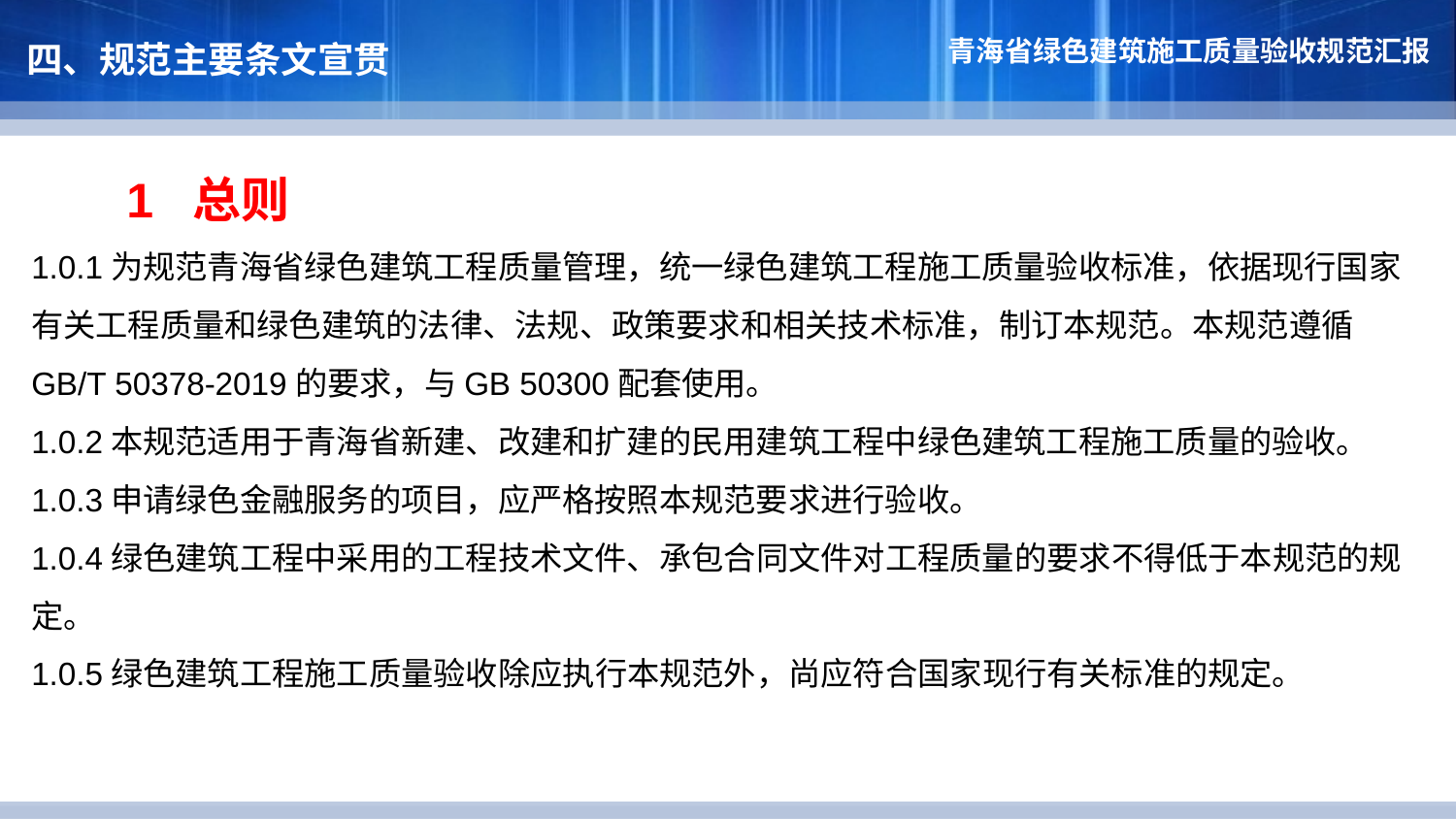

四、规范主要条文宣贯
       1  总则
1.0.1为规范青海省绿色建筑工程质量管理，统一绿色建筑工程施工质量验收标准，依据现行国家有关工程质量和绿色建筑的法律、法规、政策要求和相关技术标准，制订本规范。本规范遵循GB/T 50378-2019的要求，与GB 50300配套使用。
1.0.2本规范适用于青海省新建、改建和扩建的民用建筑工程中绿色建筑工程施工质量的验收。
1.0.3申请绿色金融服务的项目，应严格按照本规范要求进行验收。
1.0.4绿色建筑工程中采用的工程技术文件、承包合同文件对工程质量的要求不得低于本规范的规定。
1.0.5绿色建筑工程施工质量验收除应执行本规范外，尚应符合国家现行有关标准的规定。